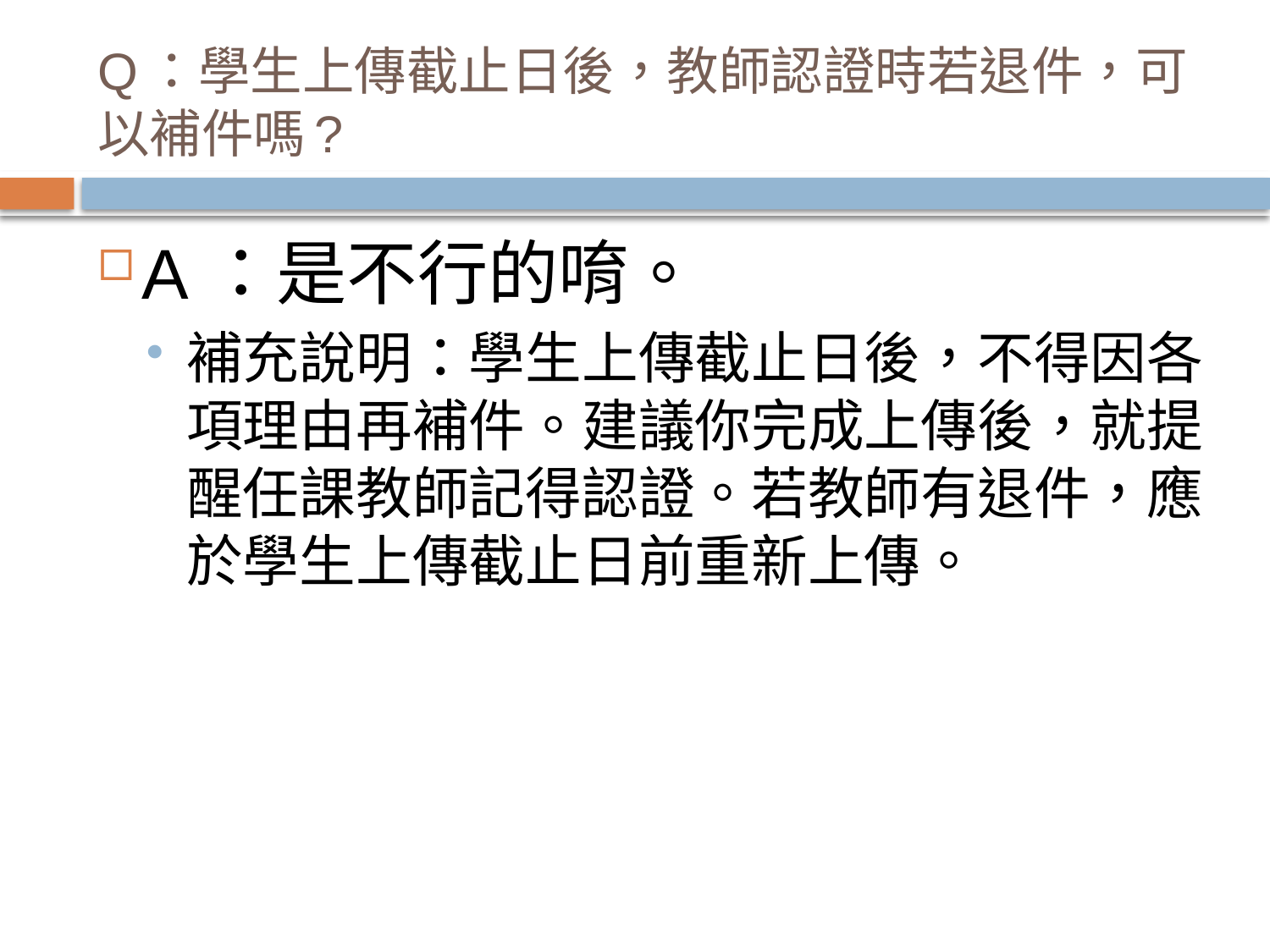

# Q：學生上傳截止日後，教師認證時若退件，可以補件嗎?
A：是不行的唷。
補充說明：學生上傳截止日後，不得因各項理由再補件。建議你完成上傳後，就提醒任課教師記得認證。若教師有退件，應於學生上傳截止日前重新上傳。